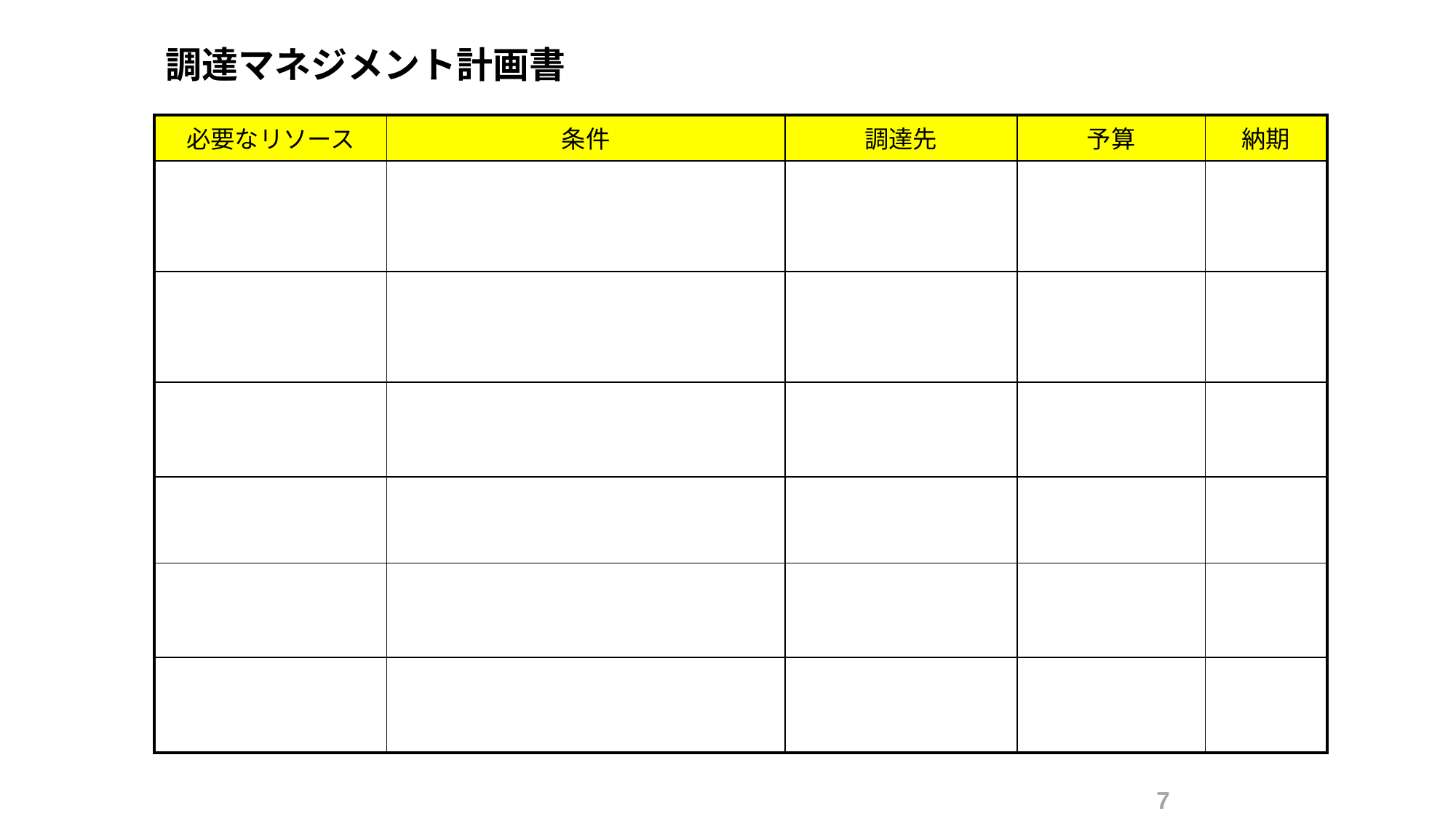

# 調達マネジメント計画書
| 必要なリソース | 条件 | 調達先 | 予算 | 納期 |
| --- | --- | --- | --- | --- |
|  |  |  |  |  |
|  |  |  |  |  |
|  |  |  |  |  |
|  |  |  |  |  |
|  |  |  |  |  |
|  |  |  |  |  |
7